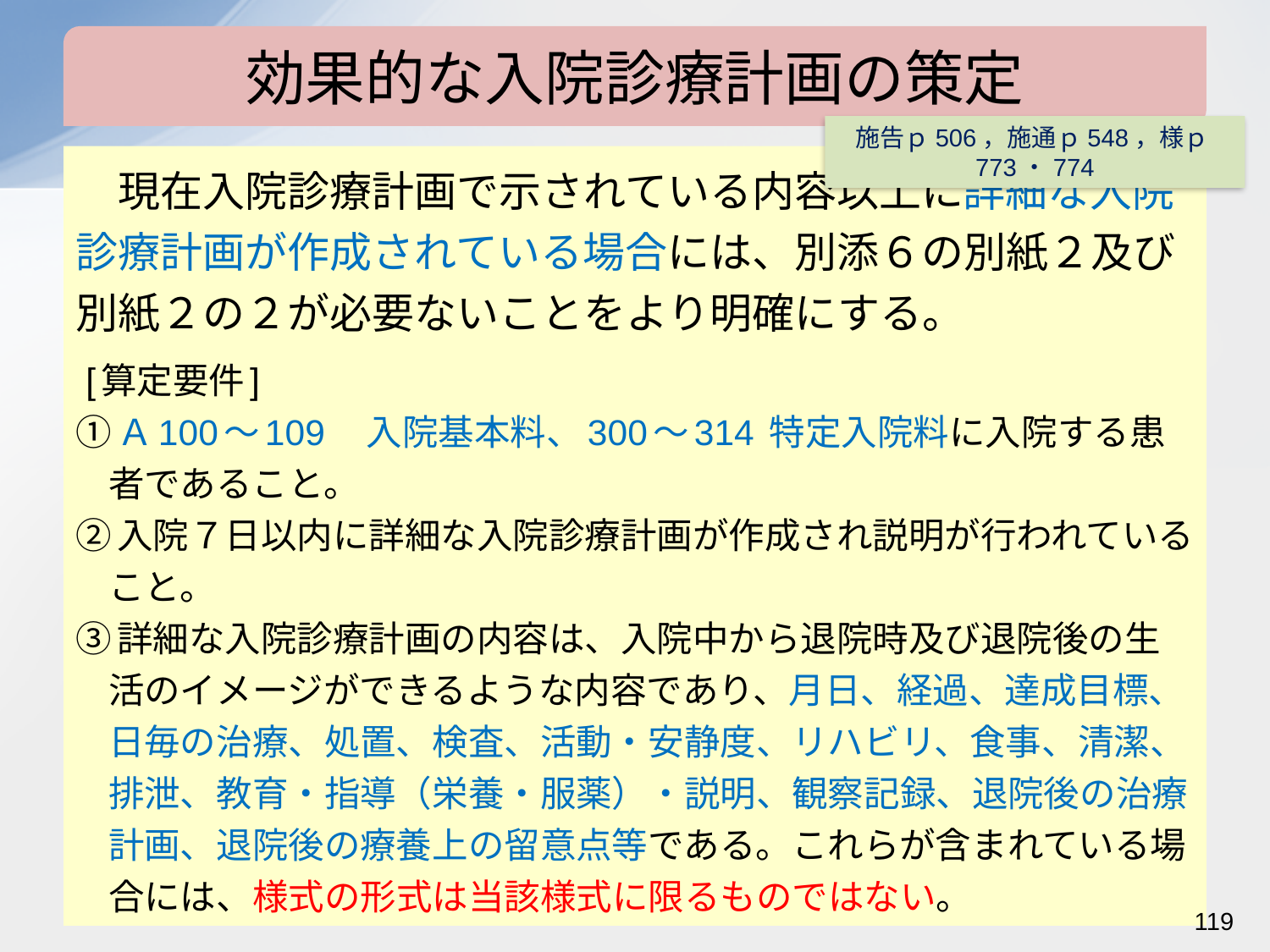

効果的な入院診療計画の策定
施告ｐ506，施通ｐ548，様ｐ773・774
現在入院診療計画で示されている内容以上に詳細な入院診療計画が作成されている場合には、別添６の別紙２及び別紙２の２が必要ないことをより明確にする。
[算定要件]
①Ａ100～109　入院基本料、300～314 特定入院料に入院する患者であること。
②入院７日以内に詳細な入院診療計画が作成され説明が行われていること。
③詳細な入院診療計画の内容は、入院中から退院時及び退院後の生活のイメージができるような内容であり、月日、経過、達成目標、日毎の治療、処置、検査、活動・安静度、リハビリ、食事、清潔、排泄、教育・指導（栄養・服薬）・説明、観察記録、退院後の治療計画、退院後の療養上の留意点等である。これらが含まれている場合には、様式の形式は当該様式に限るものではない。
119